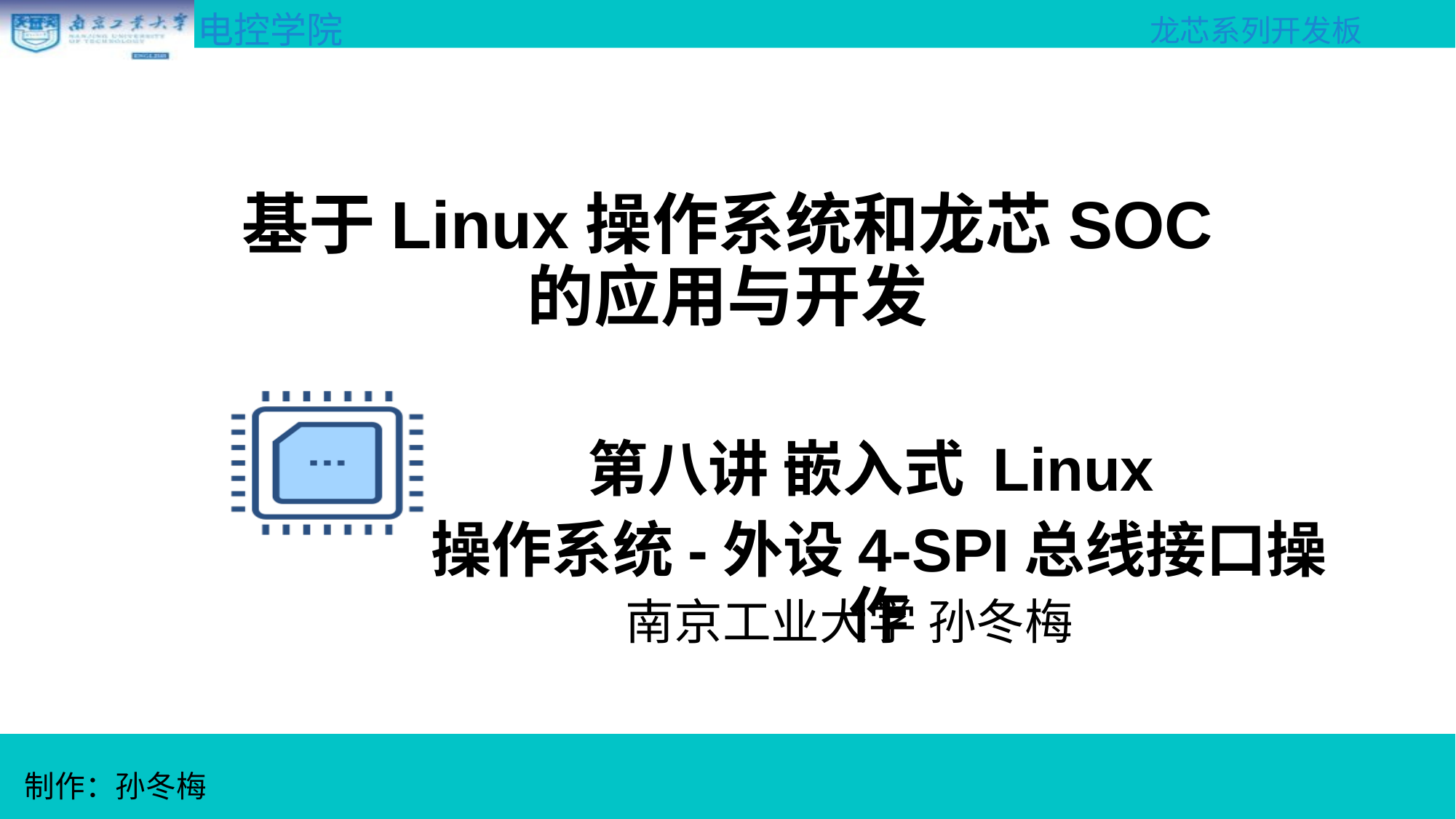

基于Linux操作系统和龙芯SOC
的应用与开发
第八讲 嵌入式 Linux
操作系统-外设4-SPI总线接口操作
南京工业大学 孙冬梅